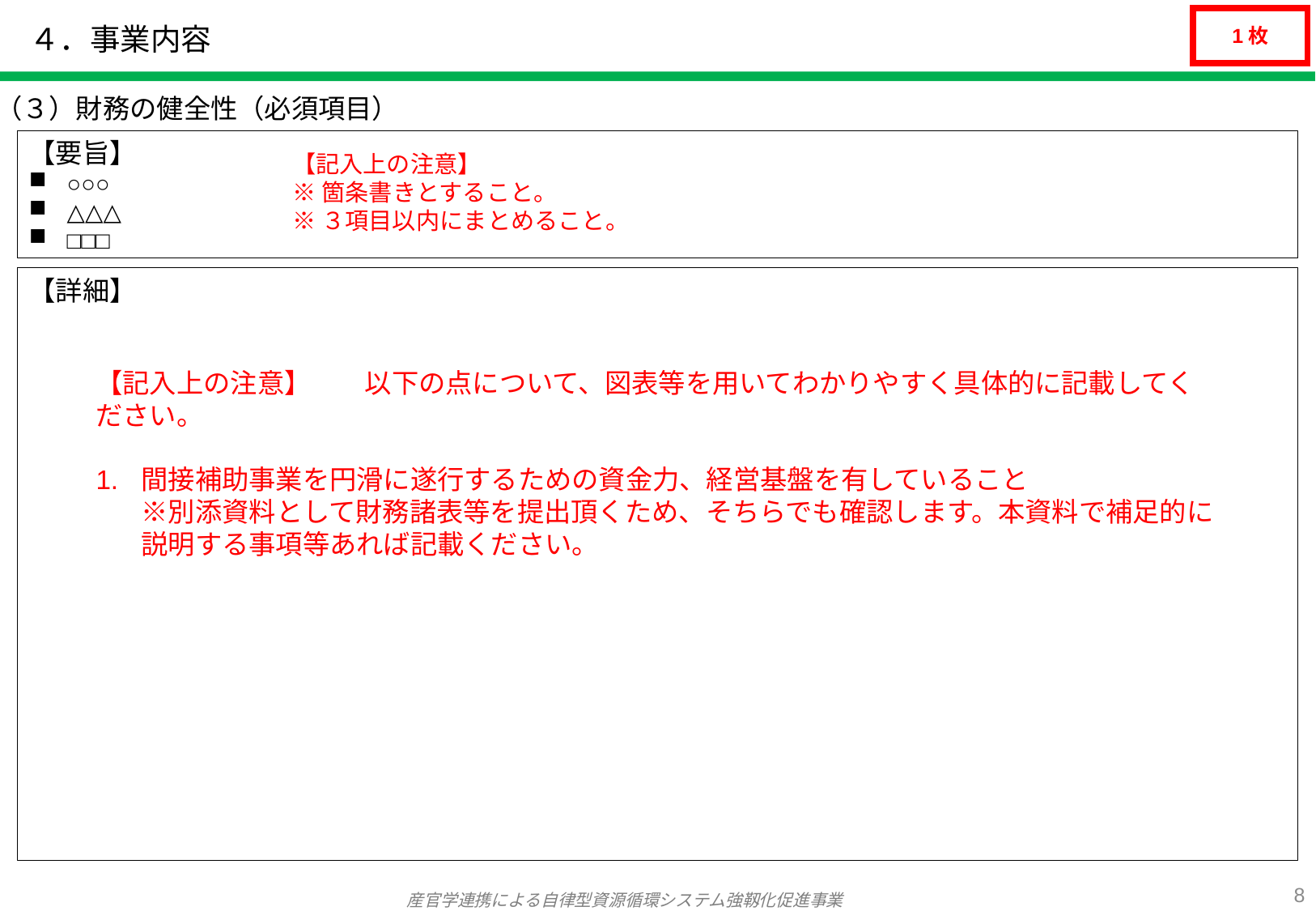

# ４．事業内容
1枚
（３）財務の健全性（必須項目）
【要旨】
○○○
△△△
□□□
【記入上の注意】
※箇条書きとすること。
※３項目以内にまとめること。
【詳細】
【記入上の注意】　　以下の点について、図表等を用いてわかりやすく具体的に記載してください。

間接補助事業を円滑に遂行するための資金力、経営基盤を有していること
※別添資料として財務諸表等を提出頂くため、そちらでも確認します。本資料で補足的に説明する事項等あれば記載ください。
8